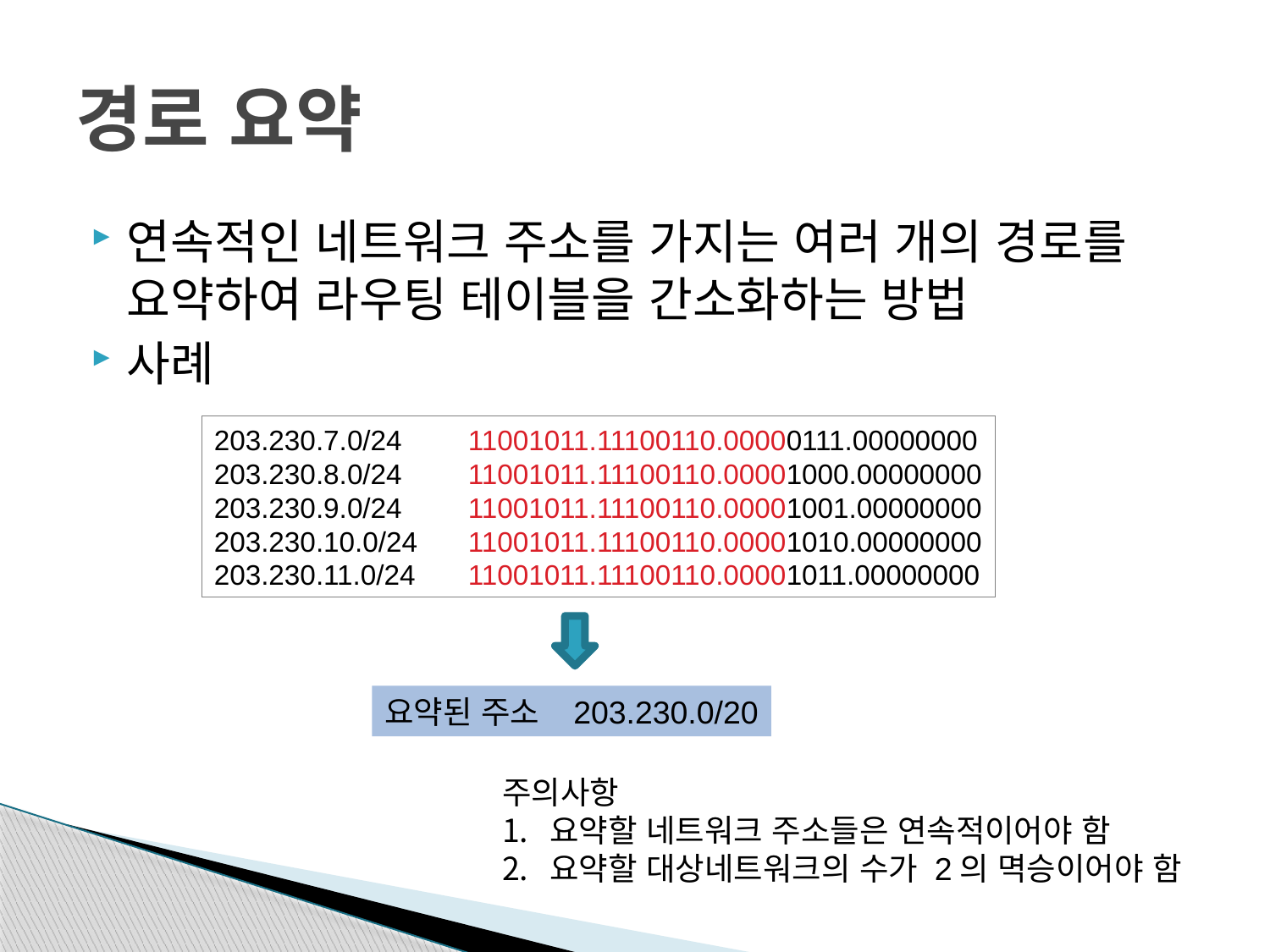

# 경로 요약
연속적인 네트워크 주소를 가지는 여러 개의 경로를 요약하여 라우팅 테이블을 간소화하는 방법
사례

203.230.7.0/24	11001011.11100110.00000111.00000000
203.230.8.0/24	11001011.11100110.00001000.00000000
203.230.9.0/24	11001011.11100110.00001001.00000000
203.230.10.0/24	11001011.11100110.00001010.00000000
203.230.11.0/24	11001011.11100110.00001011.00000000

요약된 주소   203.230.0/20
주의사항
요약할 네트워크 주소들은 연속적이어야 함
요약할 대상네트워크의 수가 2의 멱승이어야 함